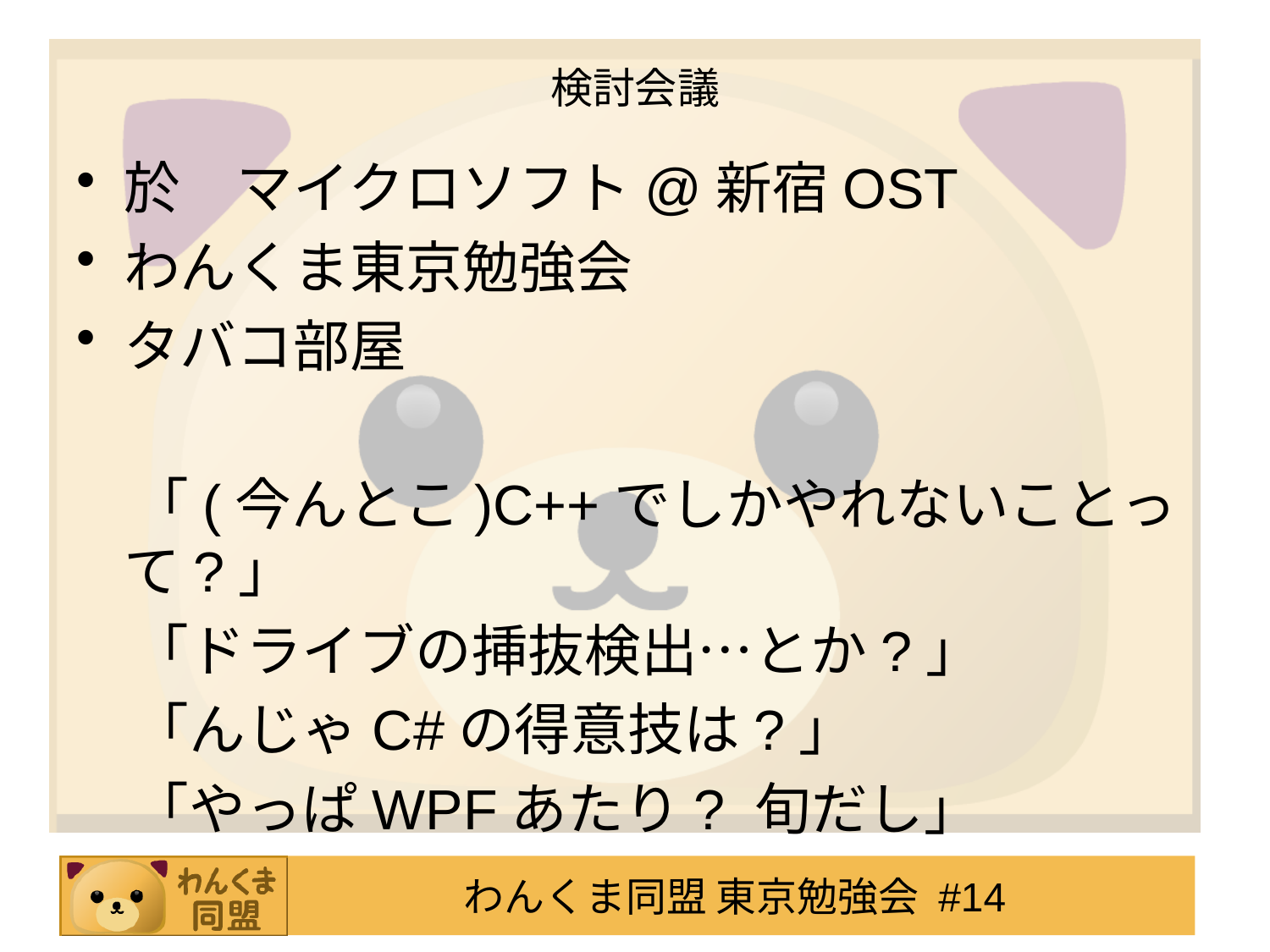

# 検討会議
於　マイクロソフト@新宿OST
わんくま東京勉強会
タバコ部屋

　「(今んとこ)C++でしかやれないことって?」
　「ドライブの挿抜検出…とか?」
　「んじゃC#の得意技は?」
　「やっぱWPFあたり? 旬だし」